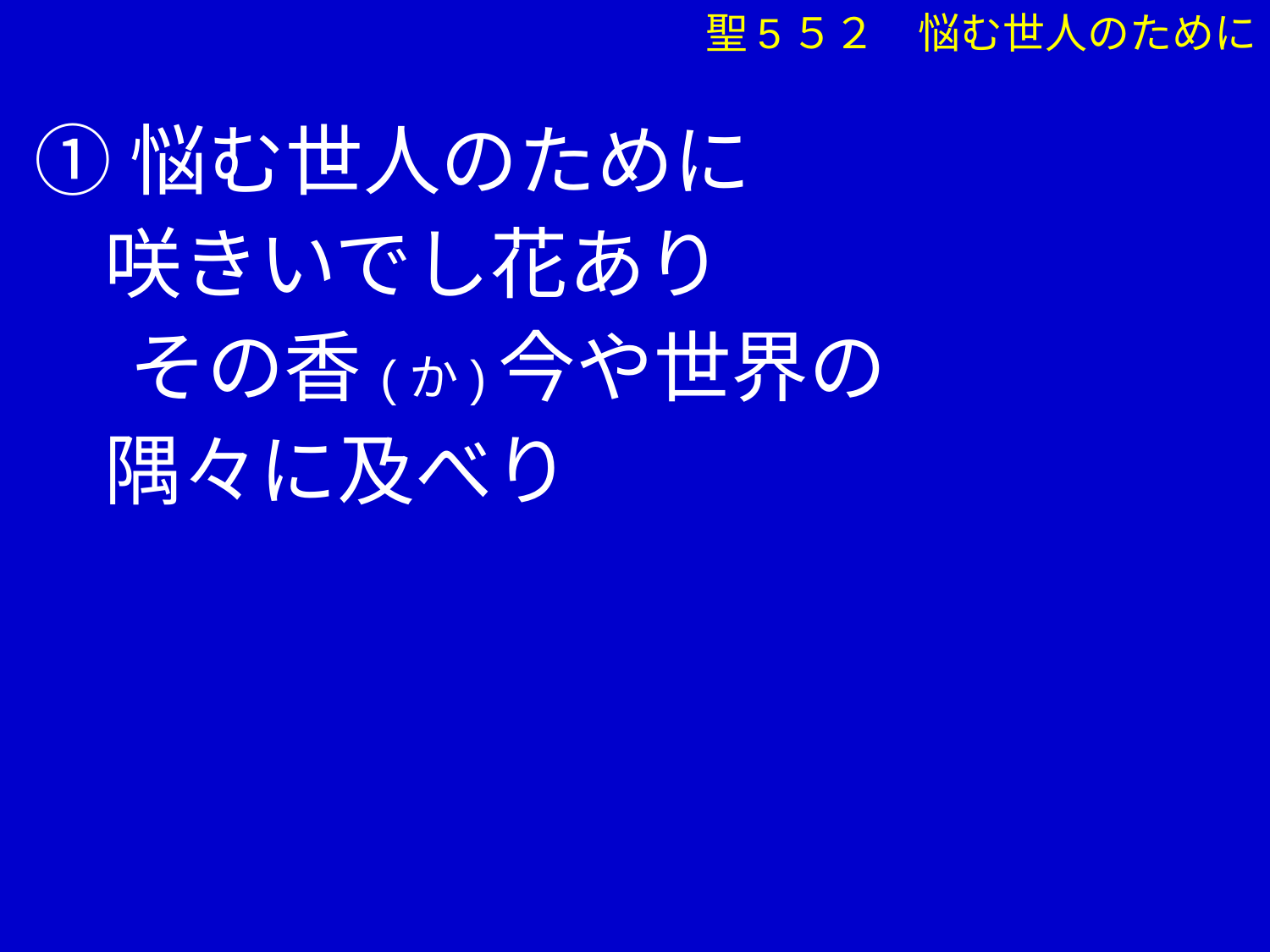

聖5５２　悩む世人のために
①悩む世人のために
   咲きいでし花あり
　 その香(か)今や世界の
   隅々に及べり